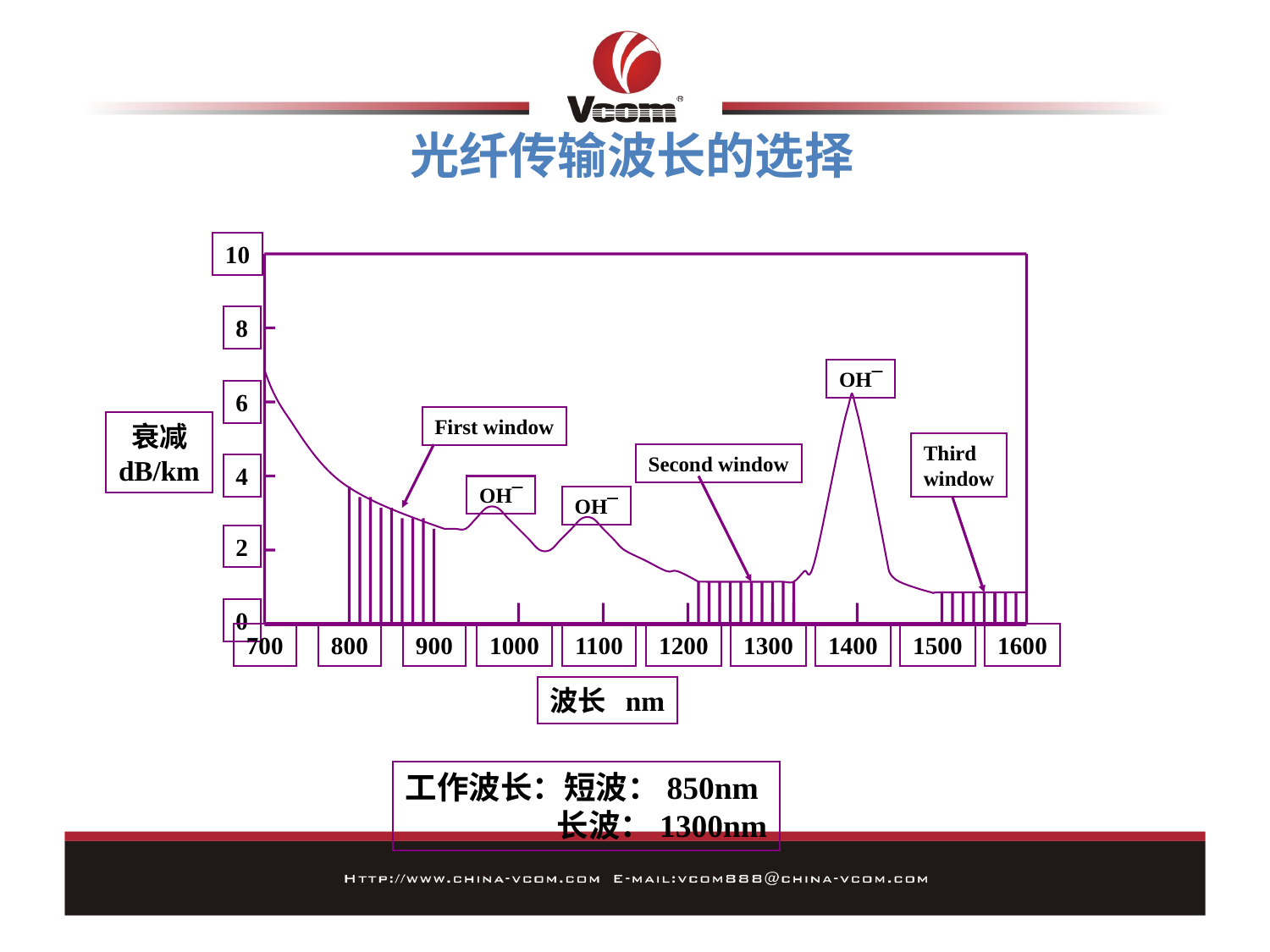

# 光纤传输波长的选择
10

8

OH¯

6

First window
衰减
dB/km
Third
window

Second window
4

OH¯

OH¯

2

0

700

800
900
1000
1100
1200
1300
1400
1500
1600
波长  nm
工作波长：短波：850nm
                    长波：1300nm